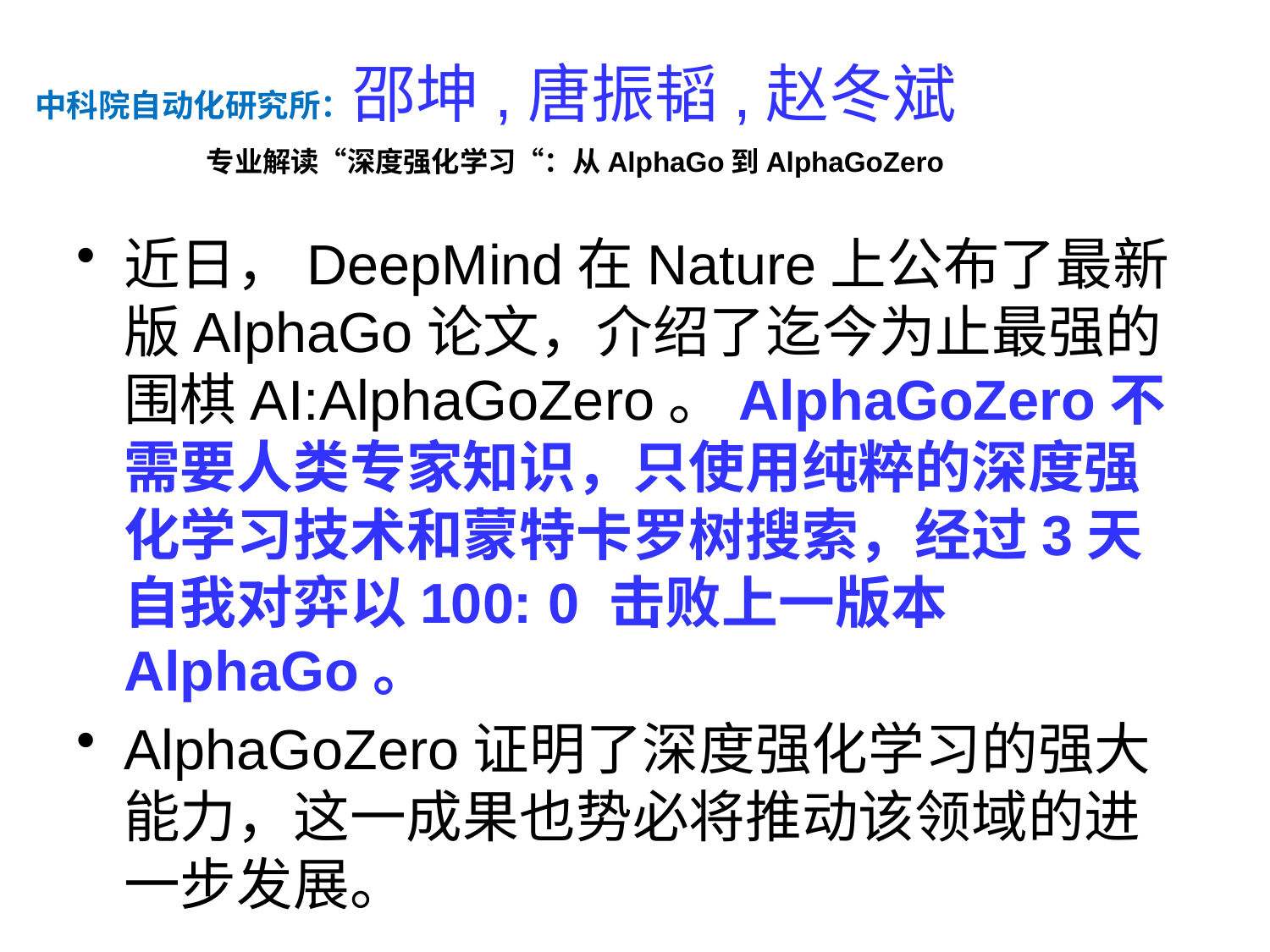

# 中科院自动化研究所：邵坤,唐振韬,赵冬斌 专业解读“深度强化学习“：从AlphaGo到AlphaGoZero
近日，DeepMind在Nature上公布了最新版AlphaGo论文，介绍了迄今为止最强的围棋AI:AlphaGoZero。AlphaGoZero不需要人类专家知识，只使用纯粹的深度强化学习技术和蒙特卡罗树搜索，经过3天自我对弈以100: 0 击败上一版本AlphaGo。
AlphaGoZero证明了深度强化学习的强大能力，这一成果也势必将推动该领域的进一步发展。